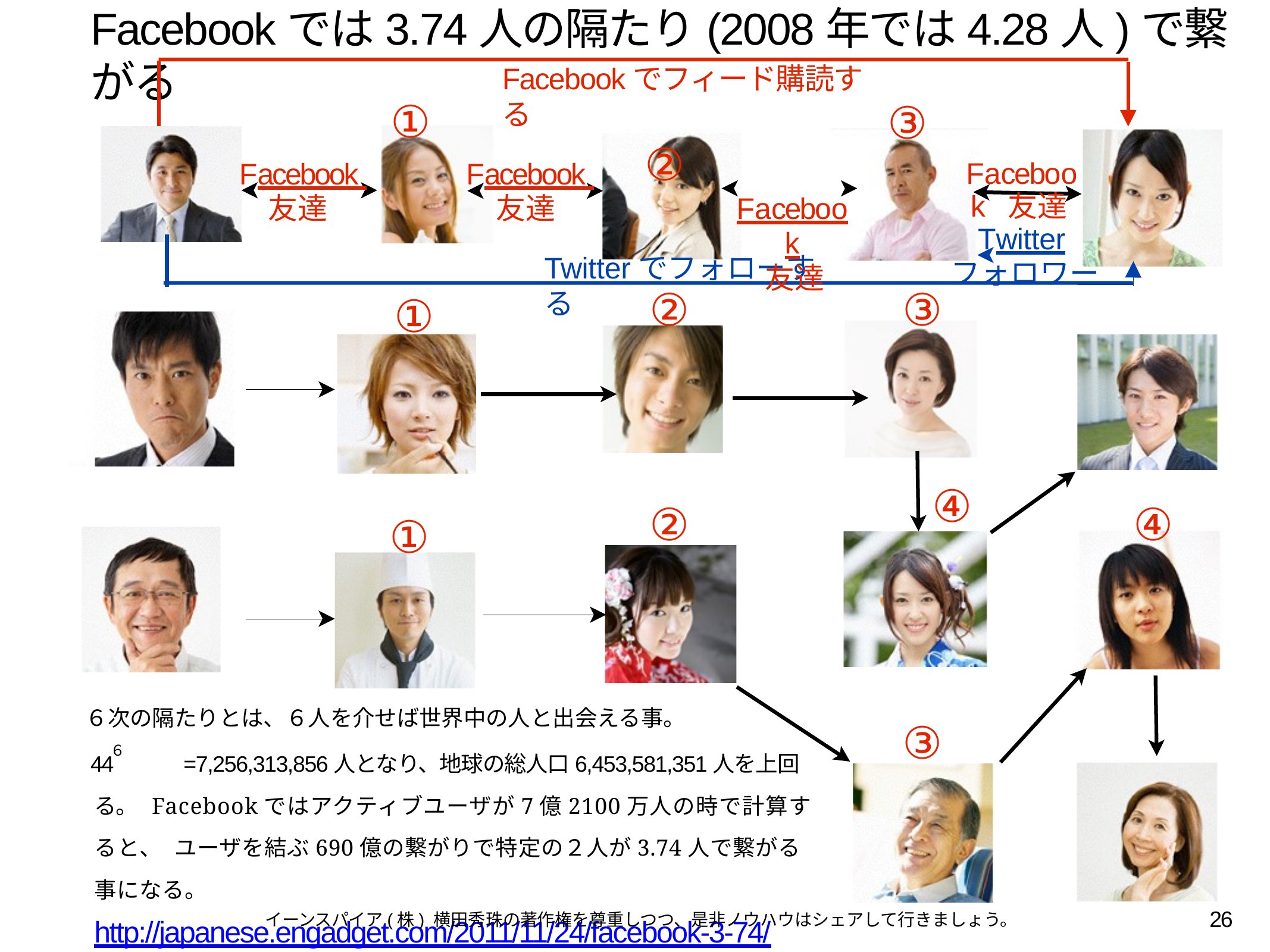

# Facebookでは3.74人の隔たり(2008年では4.28人)で繋がる

Facebookでフィード購読する
②

①
③

Facebook
友達
Facebook
友達
 Facebook
友達
Facebook  友達  Twitter

Twitterでフォローする
フォロワー

②
③

①

④

②
④
①

６次の隔たりとは、６人を介せば世界中の人と出会える事。
③
44	=7,256,313,856人となり、地球の総人口6,453,581,351人を上回る。  Facebookではアクティブユーザが7億2100万人の時で計算すると、  ユーザを結ぶ690億の繋がりで特定の２人が3.74人で繋がる事になる。
http://japanese.engadget.com/2011/11/24/facebook-3-74/

６

26
イーンスパイア(株) 横田秀珠の著作権を尊重しつつ、是非ノウハウはシェアして行きましょう。